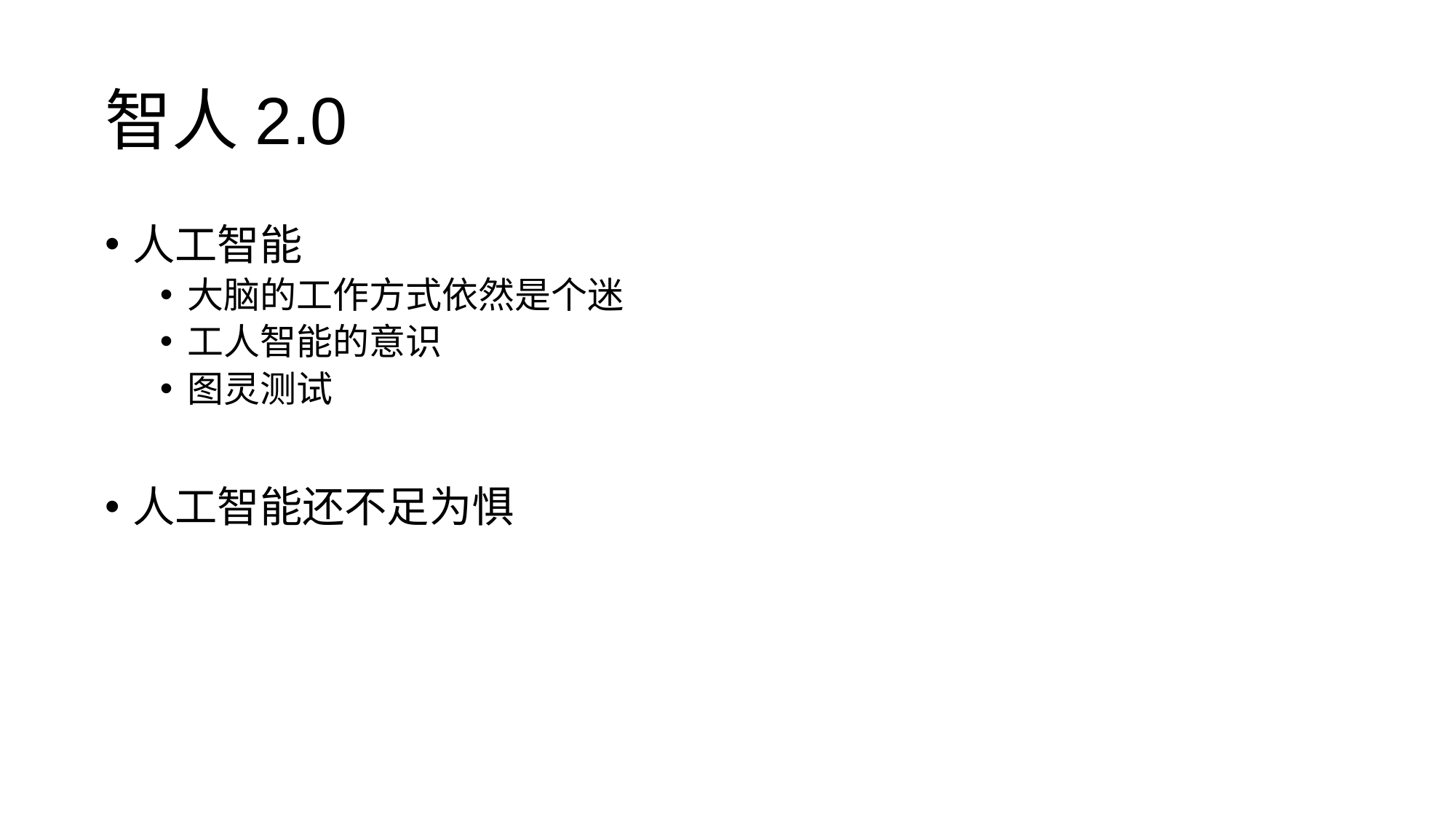

# 智人2.0
人工智能
大脑的工作方式依然是个迷
工人智能的意识
图灵测试

人工智能还不足为惧